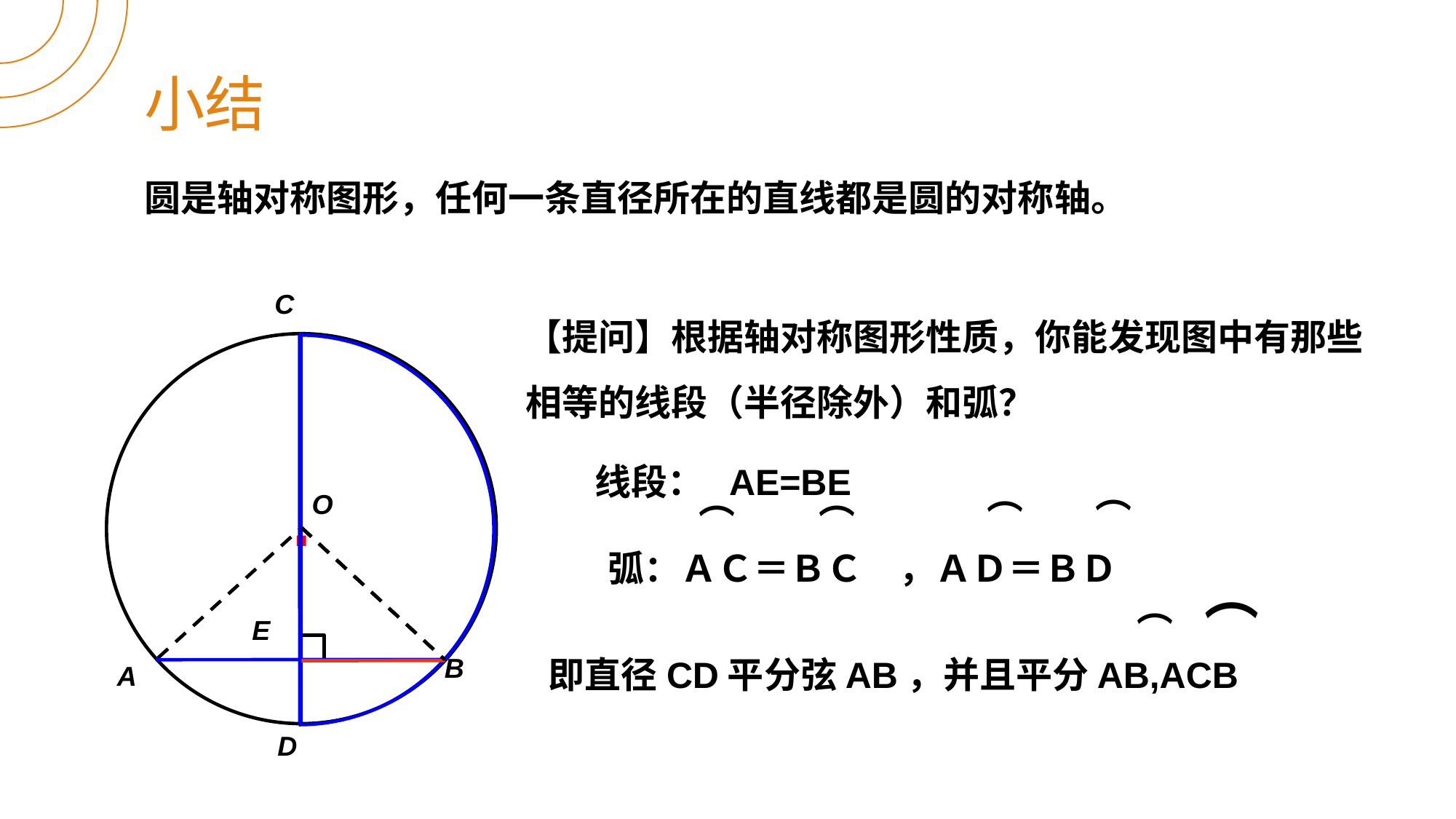

小结
圆是轴对称图形，任何一条直径所在的直线都是圆的对称轴。
C
【提问】根据轴对称图形性质，你能发现图中有那些相等的线段（半径除外）和弧？

·
线段：  AE=BE
O
⌒
⌒
⌒
⌒
弧：ＡＣ＝ＢＣ　，ＡＤ＝ＢＤ

⌒
⌒
即直径CD平分弦AB，并且平分AB,ACB
E

B
A

D